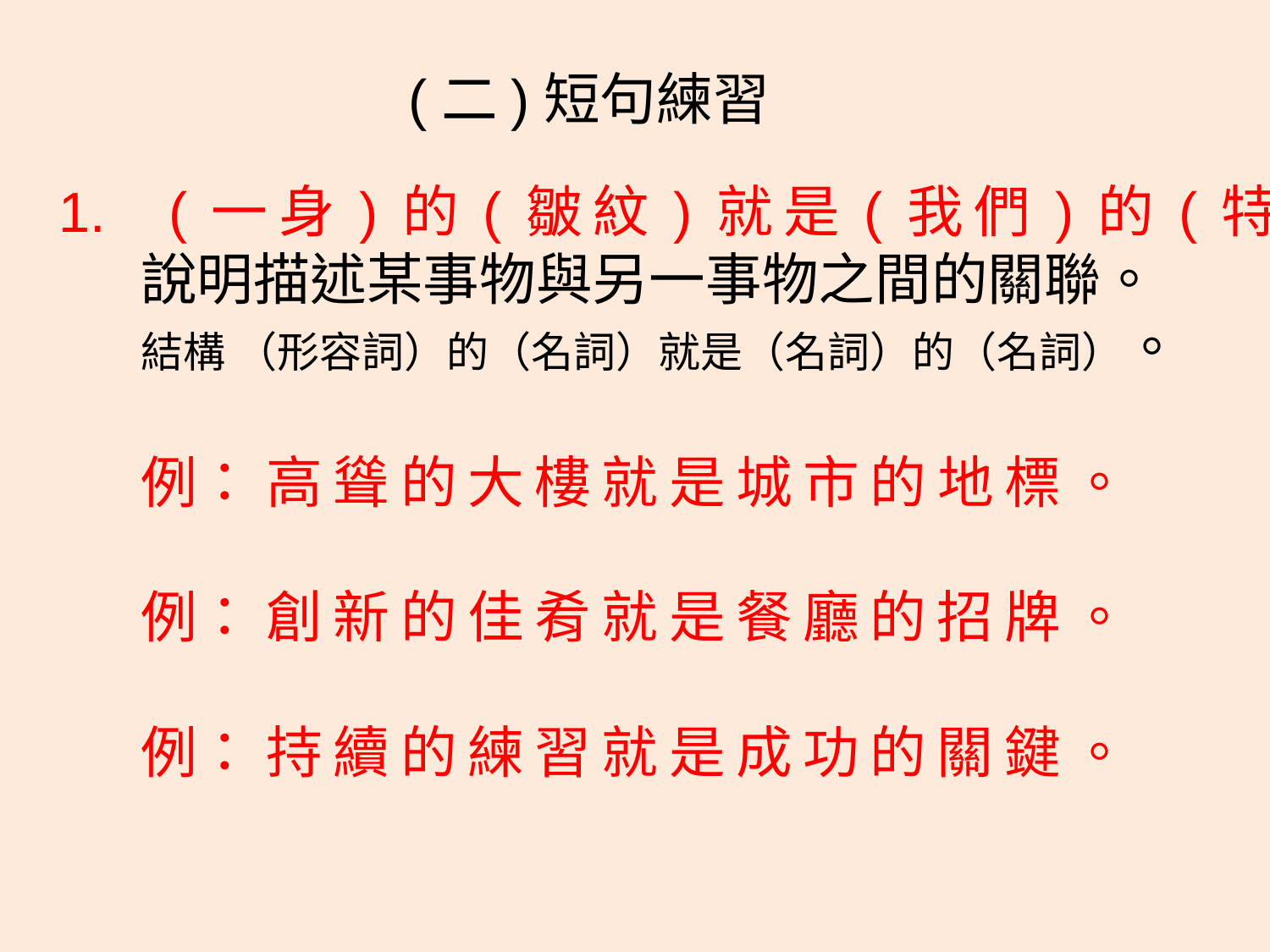

(二)短句練習
  1.    (一身)的(皺紋)就是(我們)的(特色)。
　　說明描述某事物與另一事物之間的關聯。
　　結構 （形容詞）的（名詞）就是（名詞）的（名詞）。
　　例： 高聳的大樓就是城市的地標。
　　例： 創新的佳肴就是餐廳的招牌。
　　例： 持續的練習就是成功的關鍵。